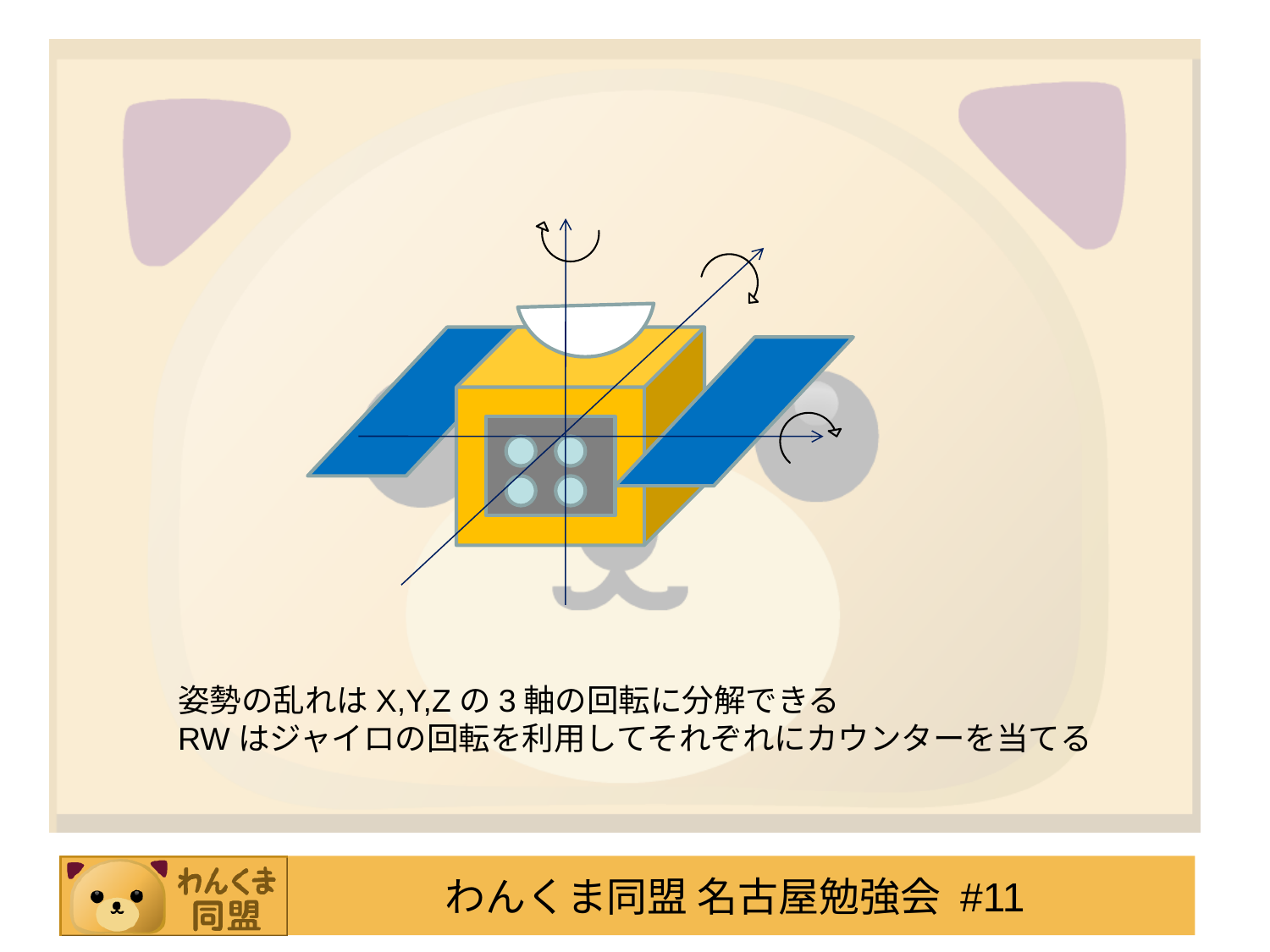

#

姿勢の乱れはX,Y,Zの3軸の回転に分解できる
RWはジャイロの回転を利用してそれぞれにカウンターを当てる